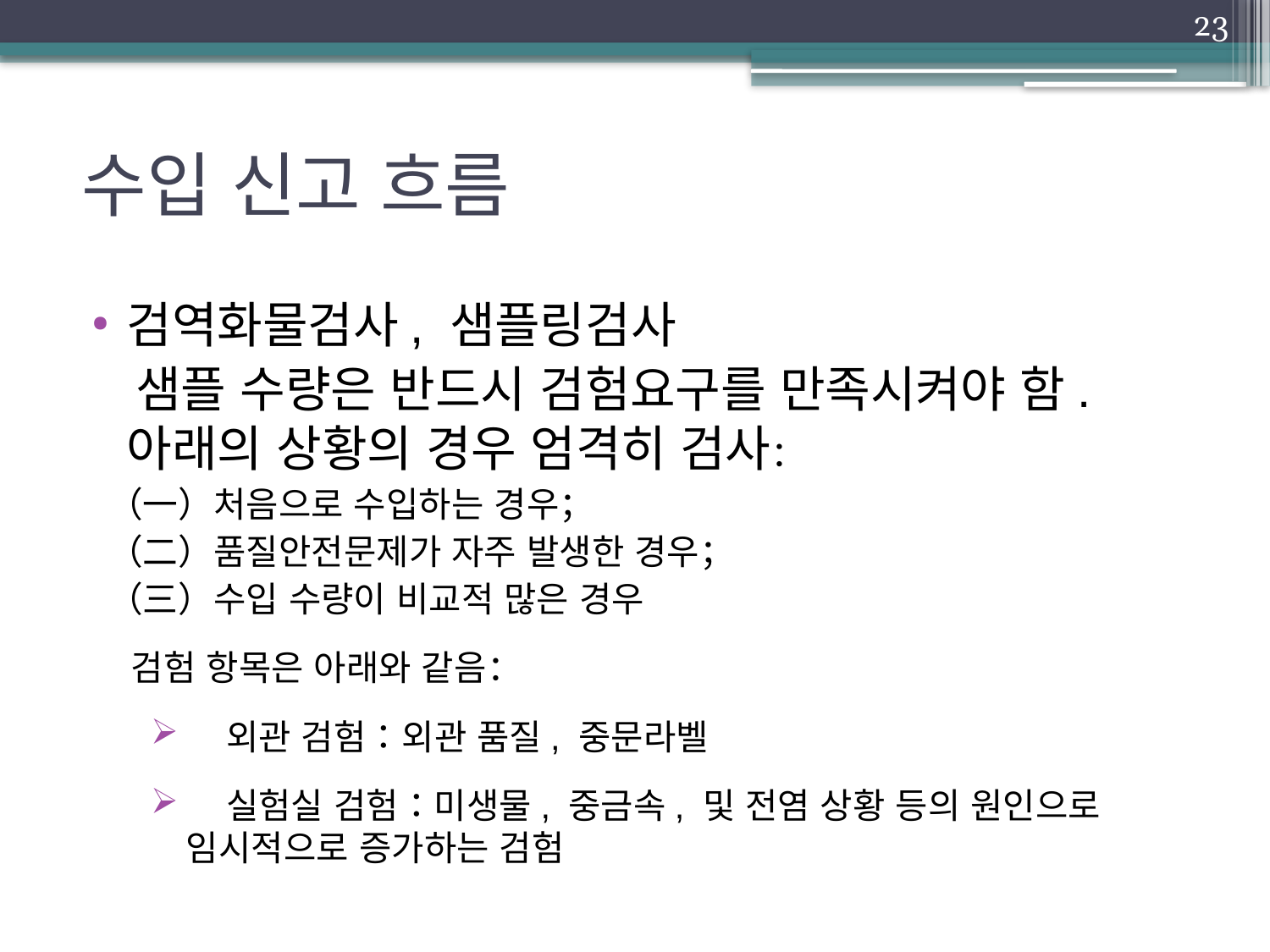

23
# 수입 신고 흐름
검역화물검사, 샘플링검사
   샘플 수량은 반드시 검험요구를 만족시켜야 함. 아래의 상황의 경우 엄격히 검사：
 （一）처음으로 수입하는 경우；
 （二）품질안전문제가 자주 발생한 경우；
 （三）수입 수량이 비교적 많은 경우
    검험 항목은 아래와 같음：
    외관 검험：외관 품질, 중문라벨
    실험실 검험：미생물, 중금속, 및 전염 상황 등의 원인으로 임시적으로 증가하는 검험